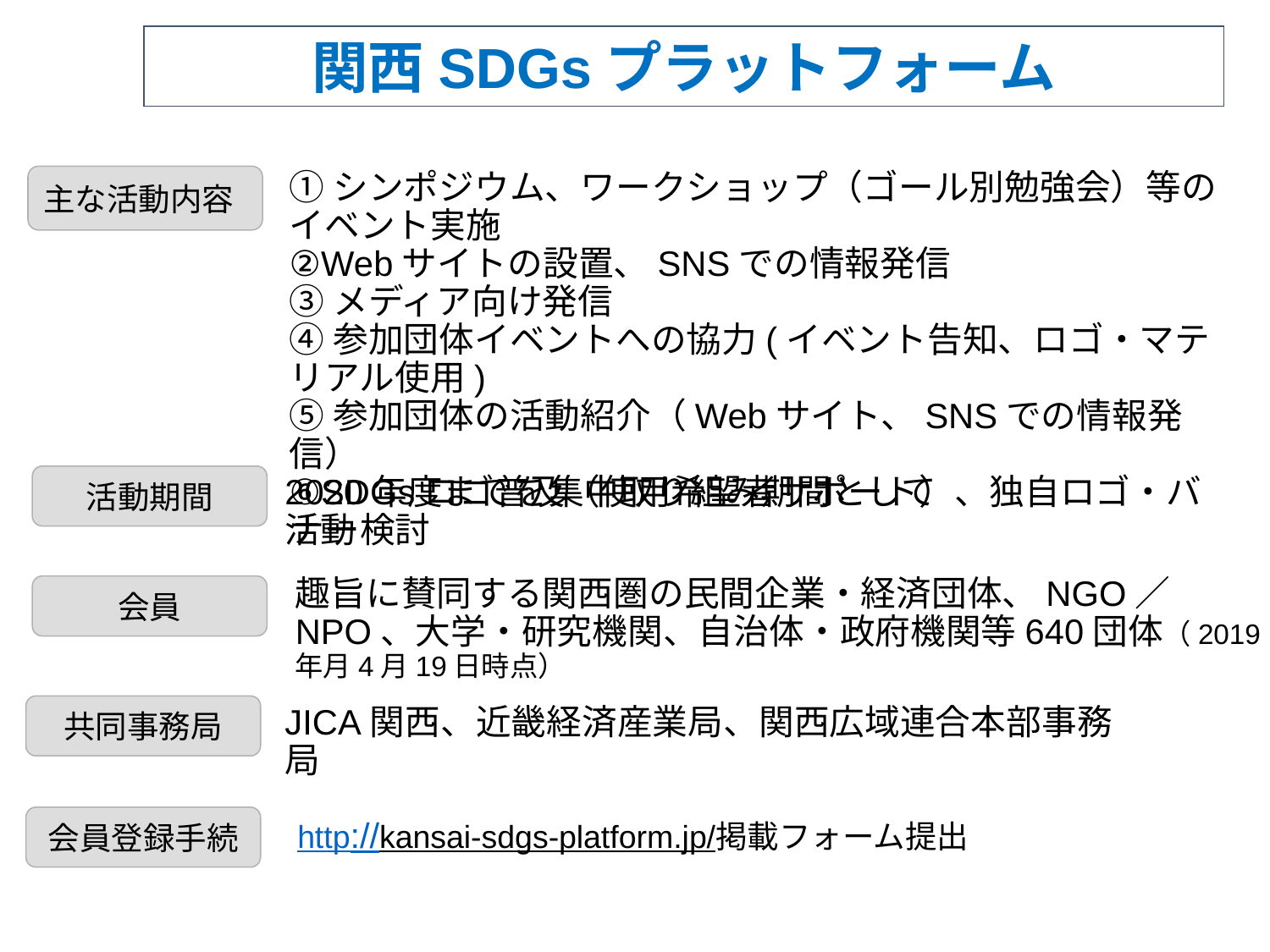

関西SDGsプラットフォーム
主な活動内容
①シンポジウム、ワークショップ（ゴール別勉強会）等のイベント実施
②Webサイトの設置、SNSでの情報発信
③メディア向け発信
④参加団体イベントへの協力(イベント告知、ロゴ・マテリアル使用)
⑤参加団体の活動紹介（Webサイト、SNSでの情報発信）
⑥SDGsロゴ普及（使用希望者サポート）、独自ロゴ・バナー検討
活動期間
2020年度までを集中取り組み期間として活動
会員
趣旨に賛同する関西圏の民間企業・経済団体、NGO／NPO、大学・研究機関、自治体・政府機関等640団体（2019年月4月19日時点）
共同事務局
JICA関西、近畿経済産業局、関西広域連合本部事務局
会員登録手続
http://kansai-sdgs-platform.jp/掲載フォーム提出